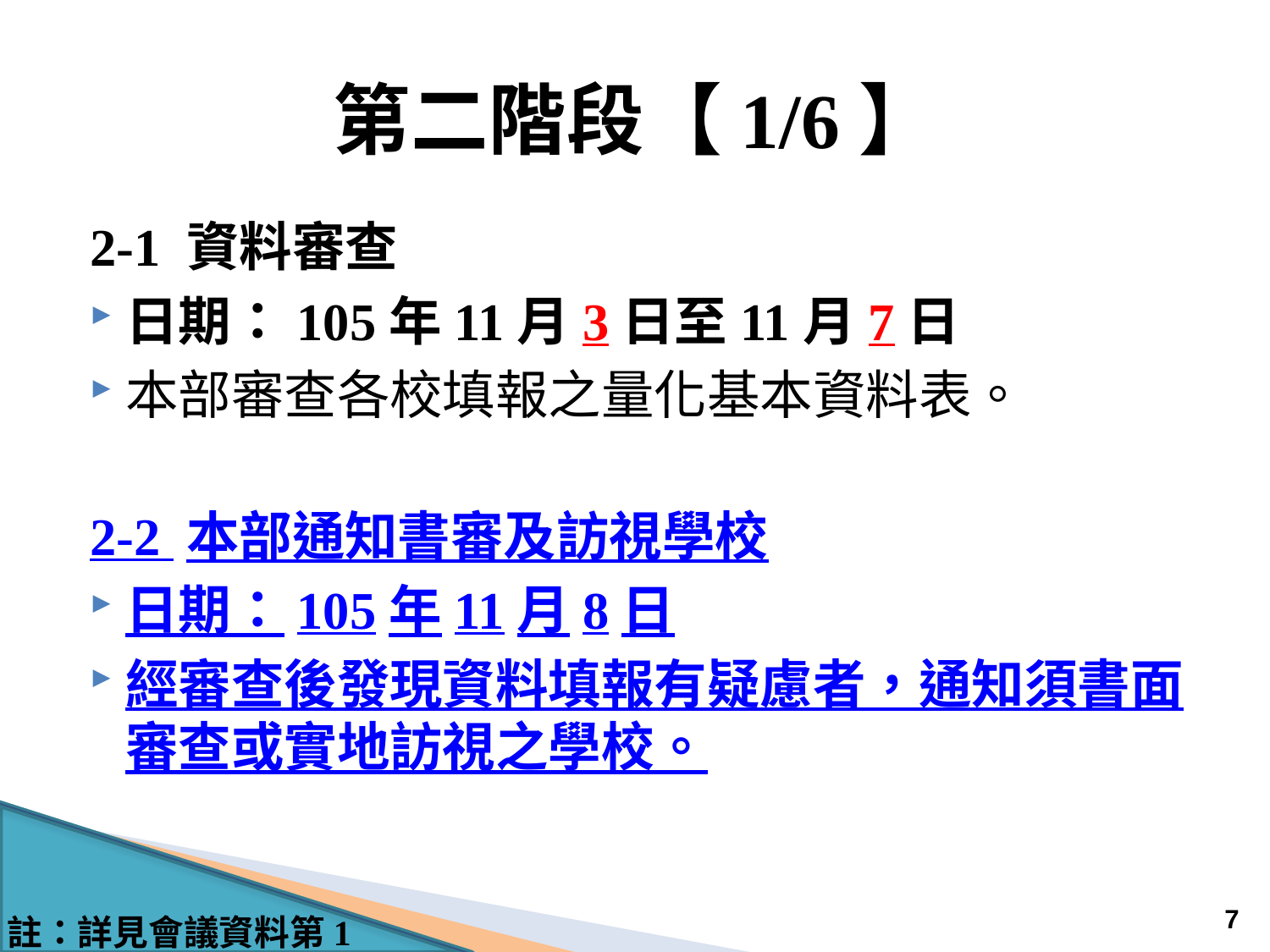

# 第二階段【1/6】
2-1 資料審查
日期：105年11月3日至11月7日
本部審查各校填報之量化基本資料表。

2-2 本部通知書審及訪視學校
日期：105年11月8日
經審查後發現資料填報有疑慮者，通知須書面審查或實地訪視之學校。

7
註：詳見會議資料第1頁